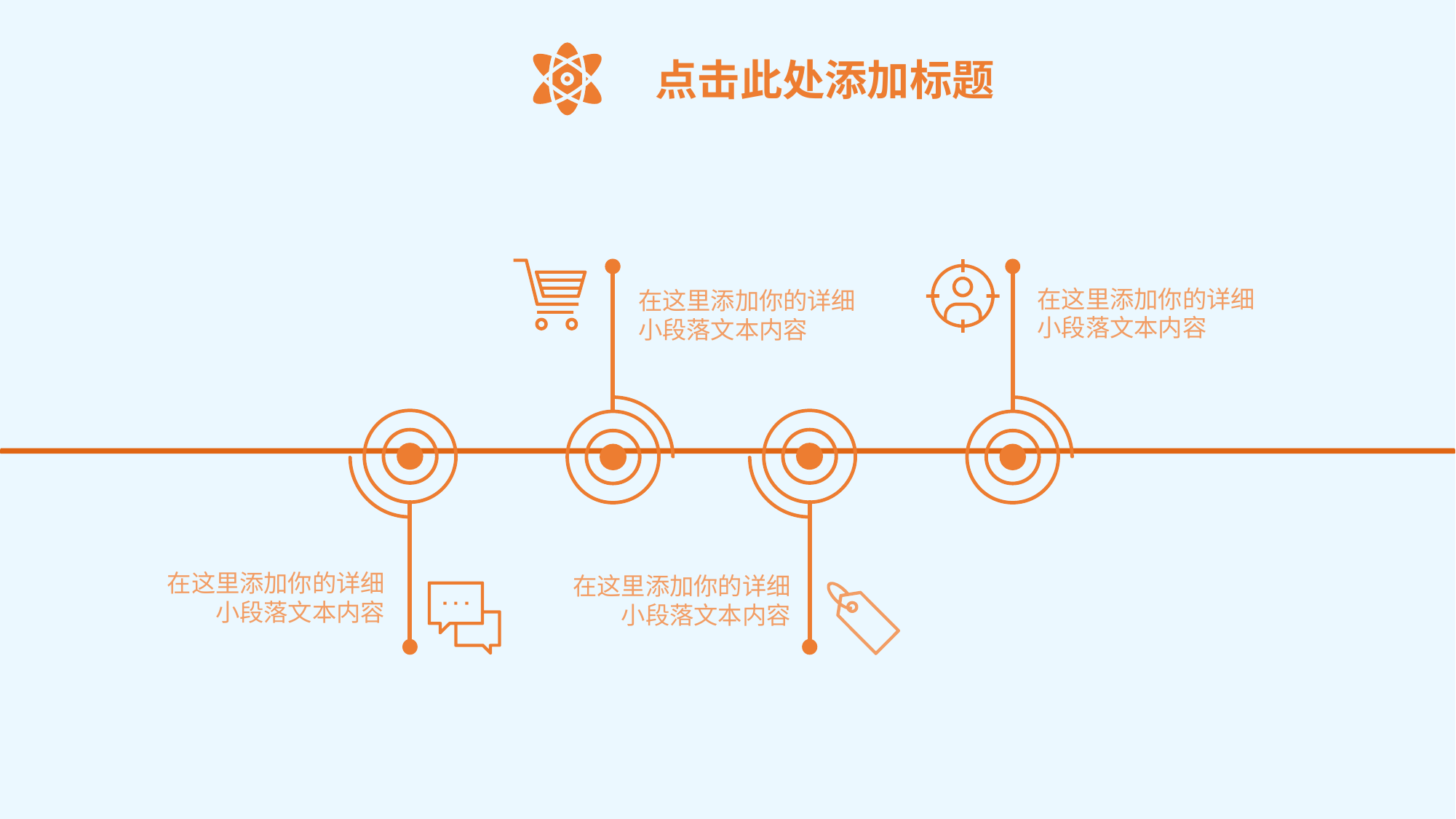

点击此处添加标题

在这里添加你的详细小段落文本内容
在这里添加你的详细小段落文本内容

在这里添加你的详细小段落文本内容
在这里添加你的详细小段落文本内容